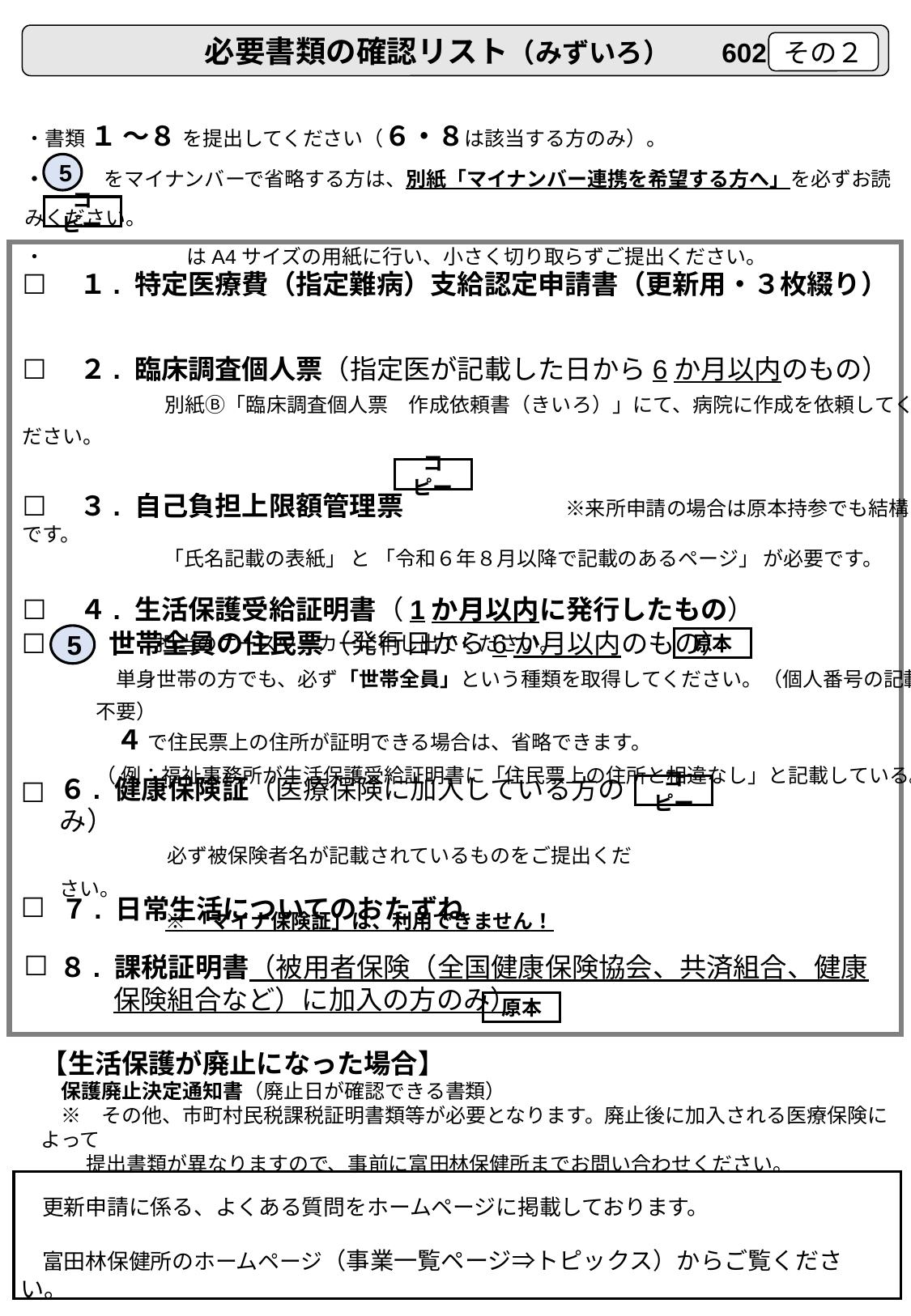

必要書類の確認リスト（みずいろ）　　602
その２
・書類 １ ～８ を提出してください（６・８は該当する方のみ）。
・ 　  　 をマイナンバーで省略する方は、別紙「マイナンバー連携を希望する方へ」を必ずお読みください。
・　　　　　　　はA4サイズの用紙に行い、小さく切り取らずご提出ください。
5
コピー

☐　１. 特定医療費（指定難病）支給認定申請書（更新用・３枚綴り）

☐　２. 臨床調査個人票（指定医が記載した日から6か月以内のもの）
　　　　　　　別紙Ⓑ「臨床調査個人票　作成依頼書（きいろ）」にて、病院に作成を依頼してください。

☐　３. 自己負担上限額管理票　　　　　　※来所申請の場合は原本持参でも結構です。
　　　　　　　「氏名記載の表紙」 と 「令和６年８月以降で記載のあるページ」 が必要です。

☐　４. 生活保護受給証明書（1か月以内に発行したもの）
　　　　　担当のケースワーカーに申し出てください。

コピー
☐
 世帯全員の住民票（発行日から6か月以内のもの）
　単身世帯の方でも、必ず「世帯全員」という種類を取得してください。（個人番号の記載は不要）
　４ で住民票上の住所が証明できる場合は、省略できます。
（ 例：福祉事務所が生活保護受給証明書に「住民票上の住所と相違なし」と記載している。 ）

5
原本
６. 健康保険証（医療保険に加入している方のみ）
　　　　必ず被保険者名が記載されているものをご提出ください。
　　　　　 ※ 「マイナ保険証」は、利用できません！
☐
コピー
☐
７. 日常生活についてのおたずね
☐
８. 課税証明書（被用者保険（全国健康保険協会、共済組合、健康
　　保険組合など）に加入の方のみ）
原本
【生活保護が廃止になった場合】
　保護廃止決定通知書（廃止日が確認できる書類）
　※　その他、市町村民税課税証明書類等が必要となります。廃止後に加入される医療保険によって
　　 提出書類が異なりますので、事前に富田林保健所までお問い合わせください。

　更新申請に係る、よくある質問をホームページに掲載しております。

　富田林保健所のホームページ（事業一覧ページ⇒トピックス）からご覧ください。